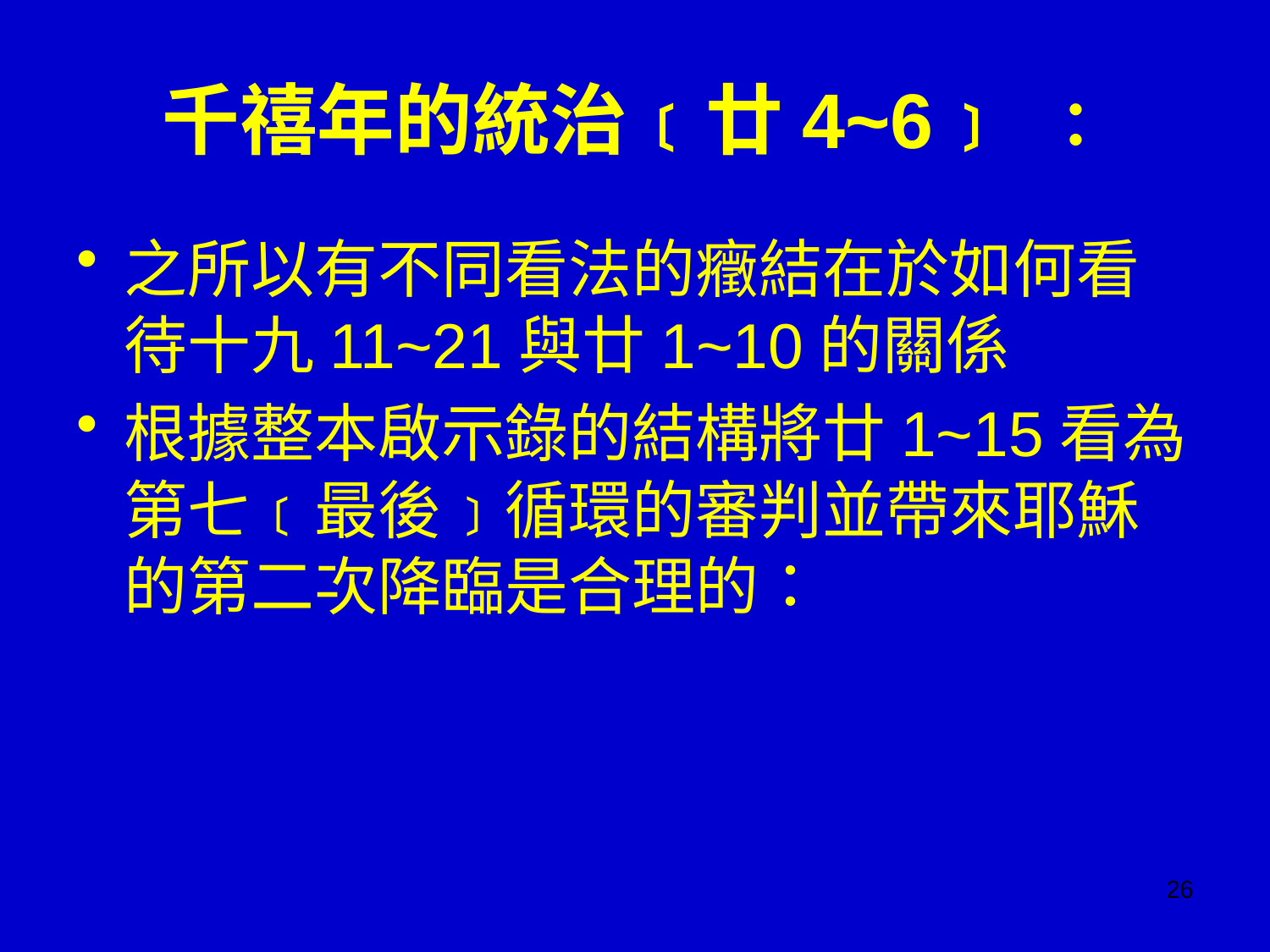

# 千禧年的統治﹝廿4~6﹞ ：
之所以有不同看法的癥結在於如何看待十九11~21與廿1~10的關係
根據整本啟示錄的結構將廿1~15看為第七﹝最後﹞循環的審判並帶來耶穌的第二次降臨是合理的：
26